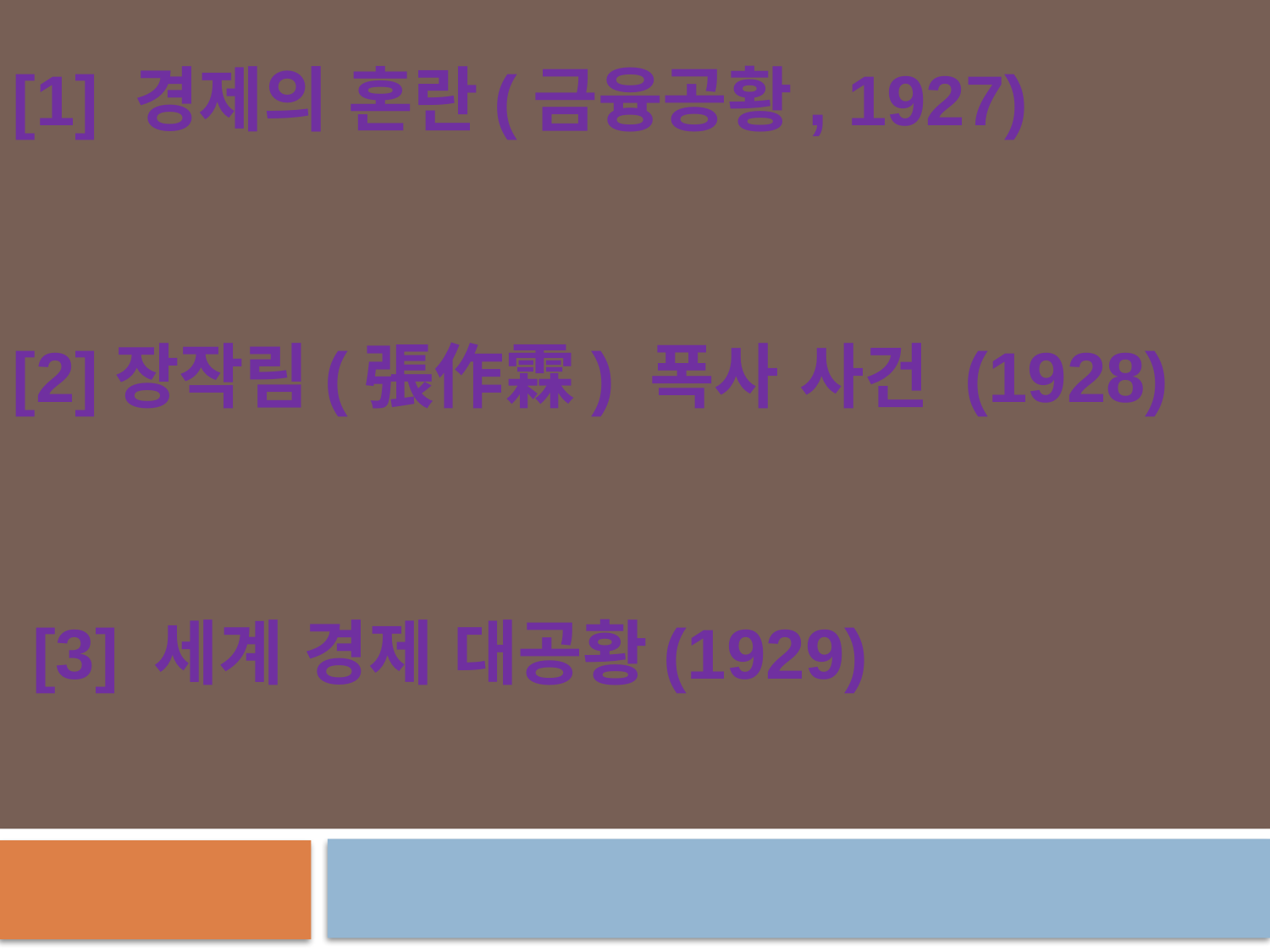

[1] 경제의 혼란(금융공황, 1927)

[2]장작림(張作霖) 폭사 사건 (1928)

 [3] 세계 경제 대공황(1929)